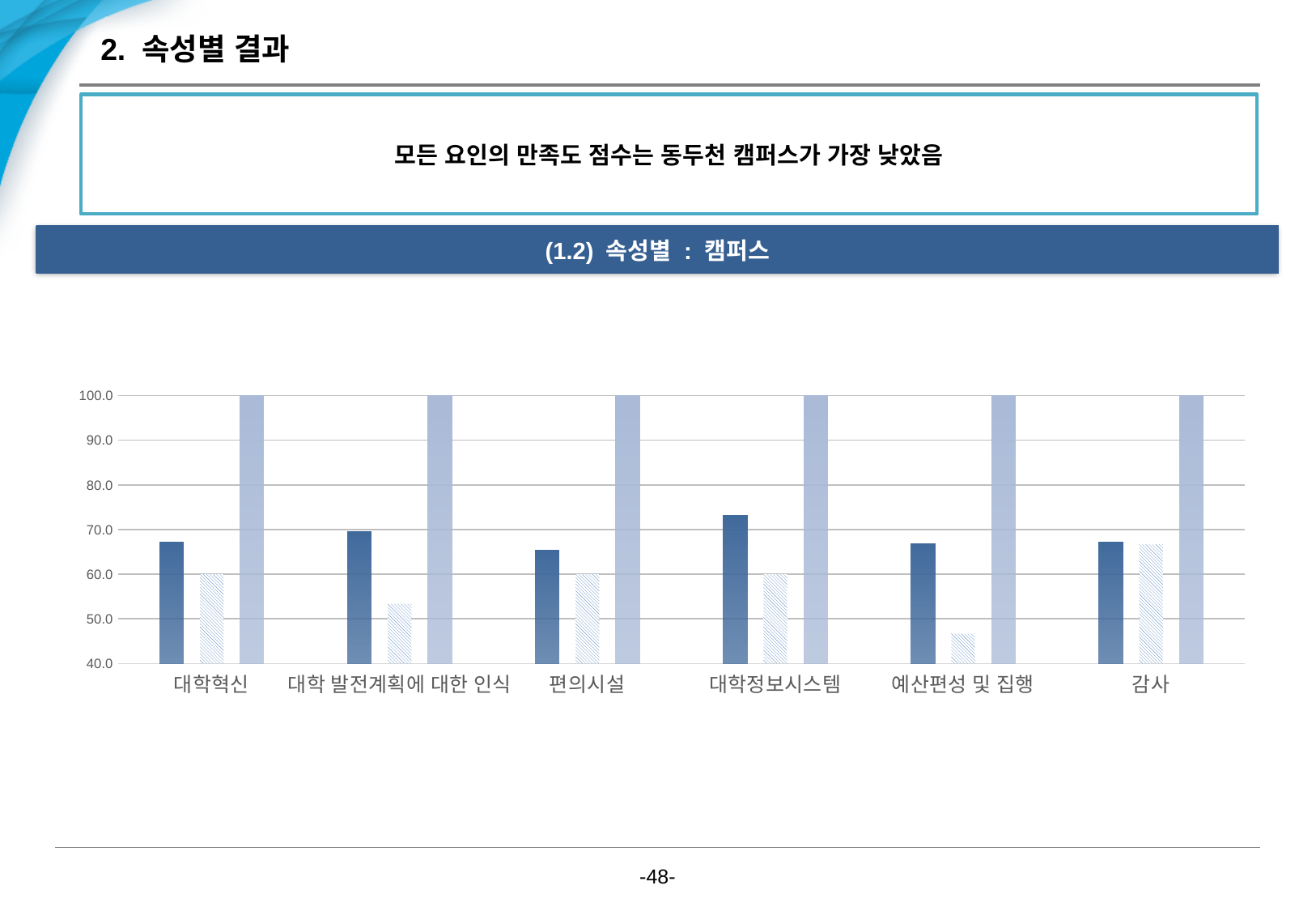

# 2. 속성별 결과

모든 요인의 만족도 점수는 동두천 캠퍼스가 가장 낮았음
(1.2) 속성별 : 캠퍼스

### Chart

| Category | 의정부 캠퍼스 | 동두천 캠퍼스 | 기타 |
|---|---|---|---|
| 대학혁신 | 67.13333333333334 | 60.0 | 100.0 |
| 대학 발전계획에 대한 인식 | 69.5111111106667 | 53.33333333 | 100.0 |
| 편의시설 | 65.33333333333333 | 60.0 | 100.0 |
| 대학정보시스템 | 73.13333333333334 | 60.0 | 100.0 |
| 예산편성 및 집행 | 66.84444444426667 | 46.66666667 | 100.0 |
| 감사 | 67.19999999960001 | 66.66666667 | 100.0 |
-48-